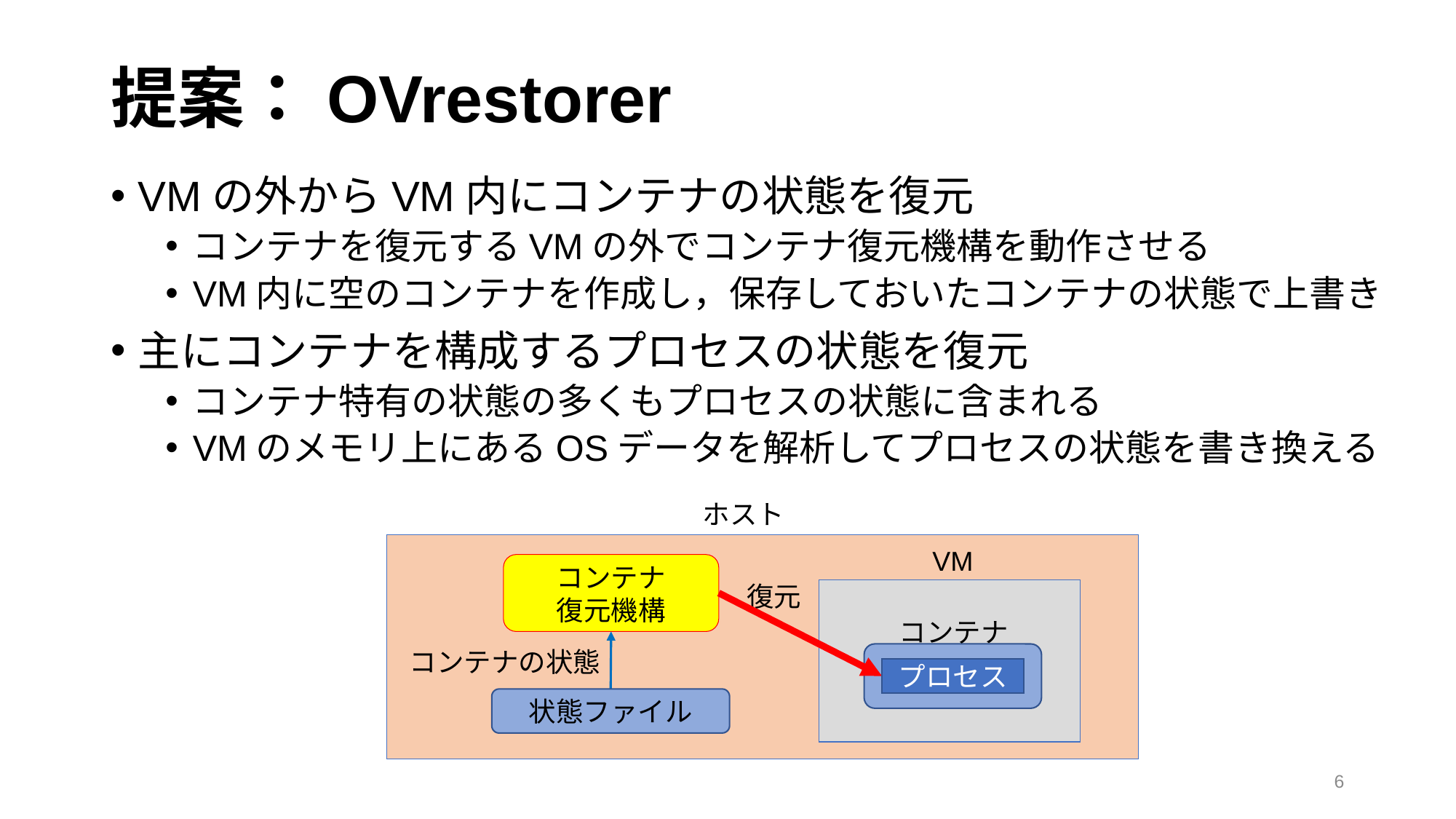

# 提案：OVrestorer
VMの外からVM内にコンテナの状態を復元
コンテナを復元するVMの外でコンテナ復元機構を動作させる
VM内に空のコンテナを作成し，保存しておいたコンテナの状態で上書き
主にコンテナを構成するプロセスの状態を復元
コンテナ特有の状態の多くもプロセスの状態に含まれる
VMのメモリ上にあるOSデータを解析してプロセスの状態を書き換える

ホスト

VM
コンテナ
復元機構
復元

コンテナ
コンテナの状態

プロセス
状態ファイル
6